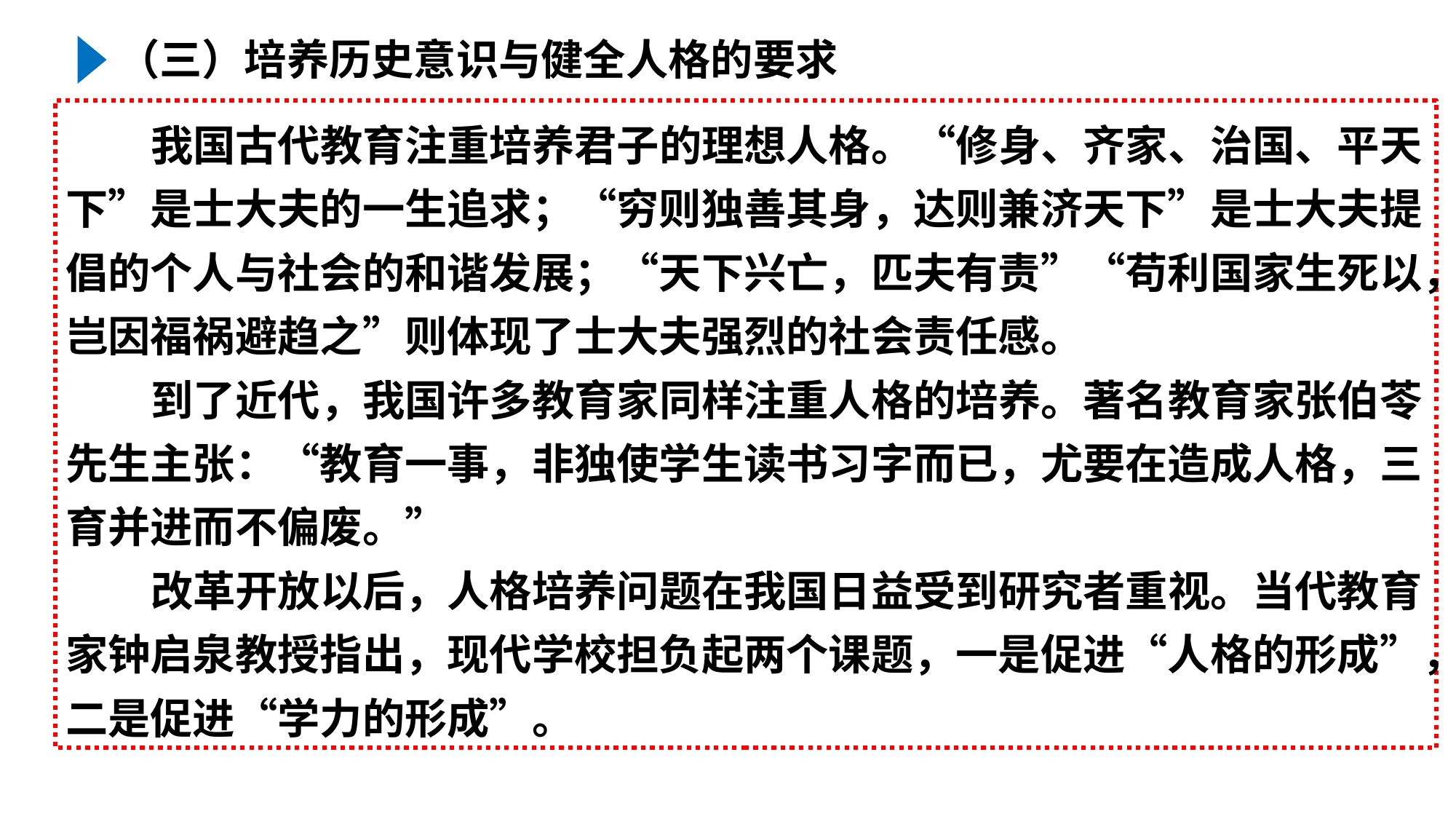

（三）培养历史意识与健全人格的要求

我国古代教育注重培养君子的理想人格。“修身、齐家、治国、平天下”是士大夫的一生追求；“穷则独善其身，达则兼济天下”是士大夫提倡的个人与社会的和谐发展；“天下兴亡，匹夫有责”“苟利国家生死以，岂因福祸避趋之”则体现了士大夫强烈的社会责任感。
到了近代，我国许多教育家同样注重人格的培养。著名教育家张伯苓先生主张：“教育一事，非独使学生读书习字而已，尤要在造成人格，三育并进而不偏废。”
改革开放以后，人格培养问题在我国日益受到研究者重视。当代教育家钟启泉教授指出，现代学校担负起两个课题，一是促进“人格的形成”，二是促进“学力的形成”。